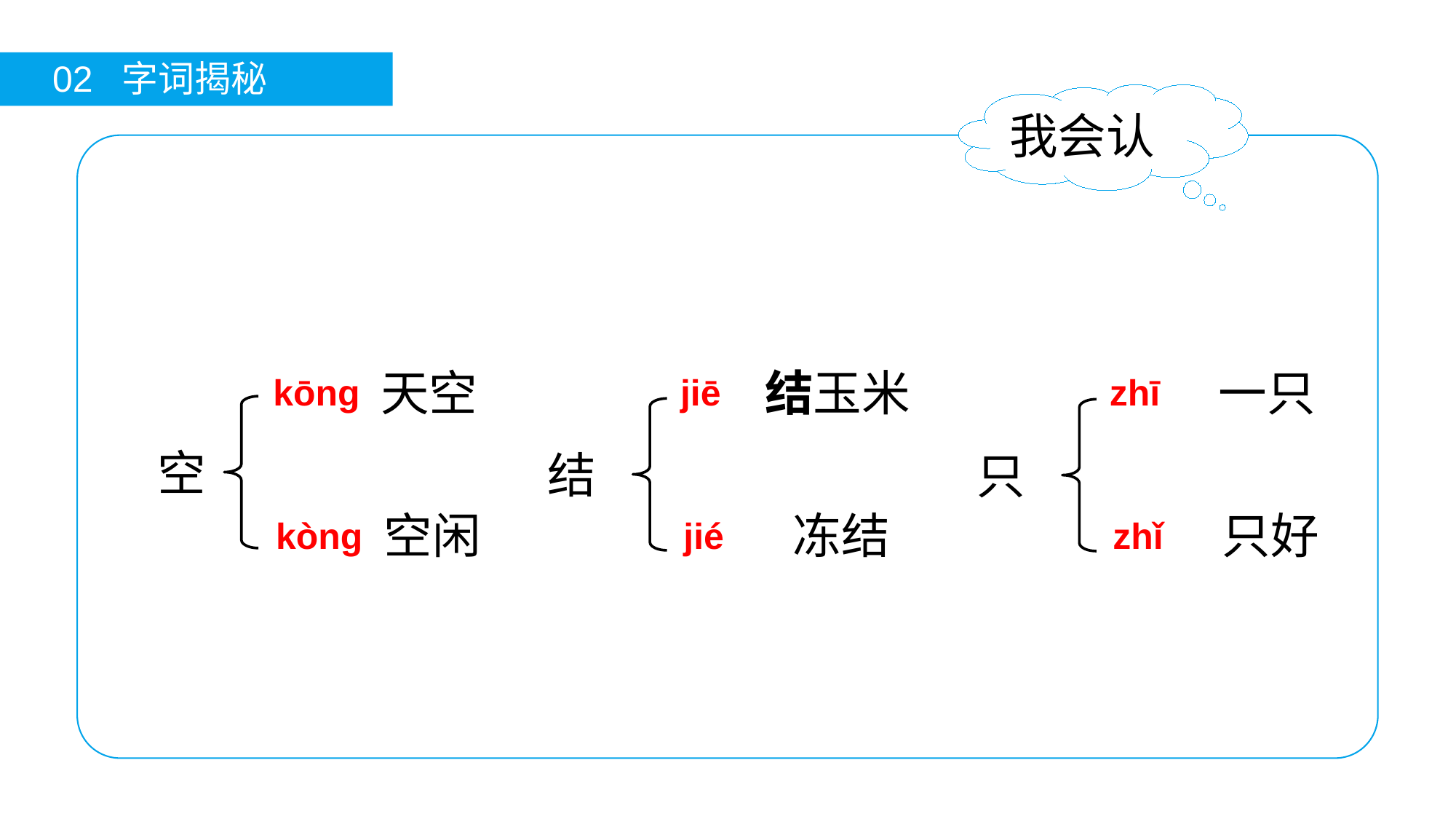

02  字词揭秘
我会认
天空
kōnɡ

空
空闲
kònɡ
结玉米
jiē

结
冻结
jié
一只
zhī

只
只好
zhǐ